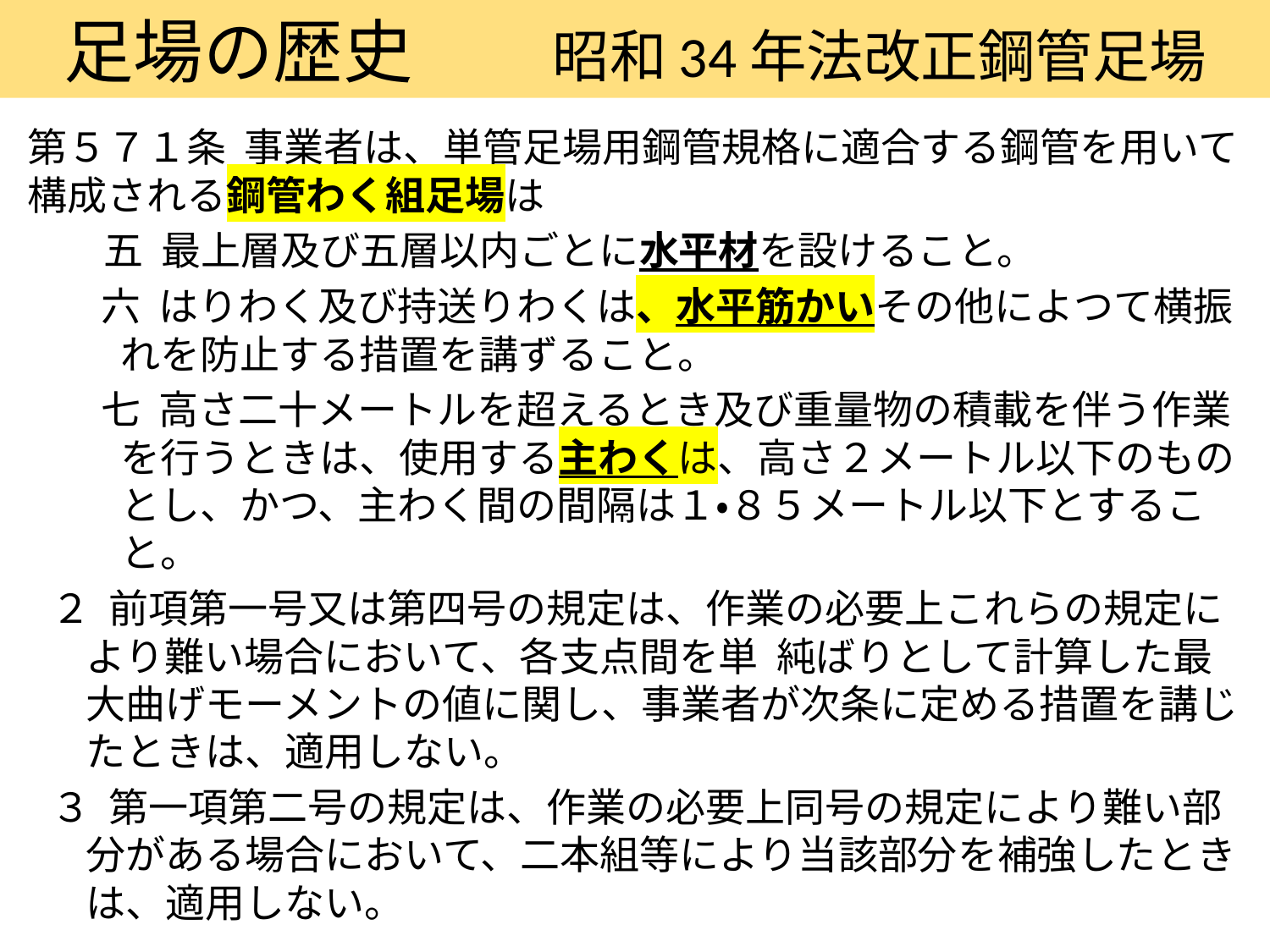

# 足場の歴史　　昭和34年法改正鋼管足場
第５７１条  事業者は、単管足場用鋼管規格に適合する鋼管を用いて構成される鋼管わく組足場は
 五  最上層及び五層以内ごとに水平材を設けること。
  六  はりわく及び持送りわくは、水平筋かいその他によつて横振れを防止する措置を講ずること。
  七  高さ二十メートルを超えるとき及び重量物の積載を伴う作業を行うときは、使用する主わくは、高さ２メートル以下のものとし、かつ、主わく間の間隔は１・８５メートル以下とすること。
２  前項第一号又は第四号の規定は、作業の必要上これらの規定により難い場合において、各支点間を単  純ばりとして計算した最大曲げモーメントの値に関し、事業者が次条に定める措置を講じたときは、適用しない。
３  第一項第二号の規定は、作業の必要上同号の規定により難い部分がある場合において、二本組等により当該部分を補強したときは、適用しない。